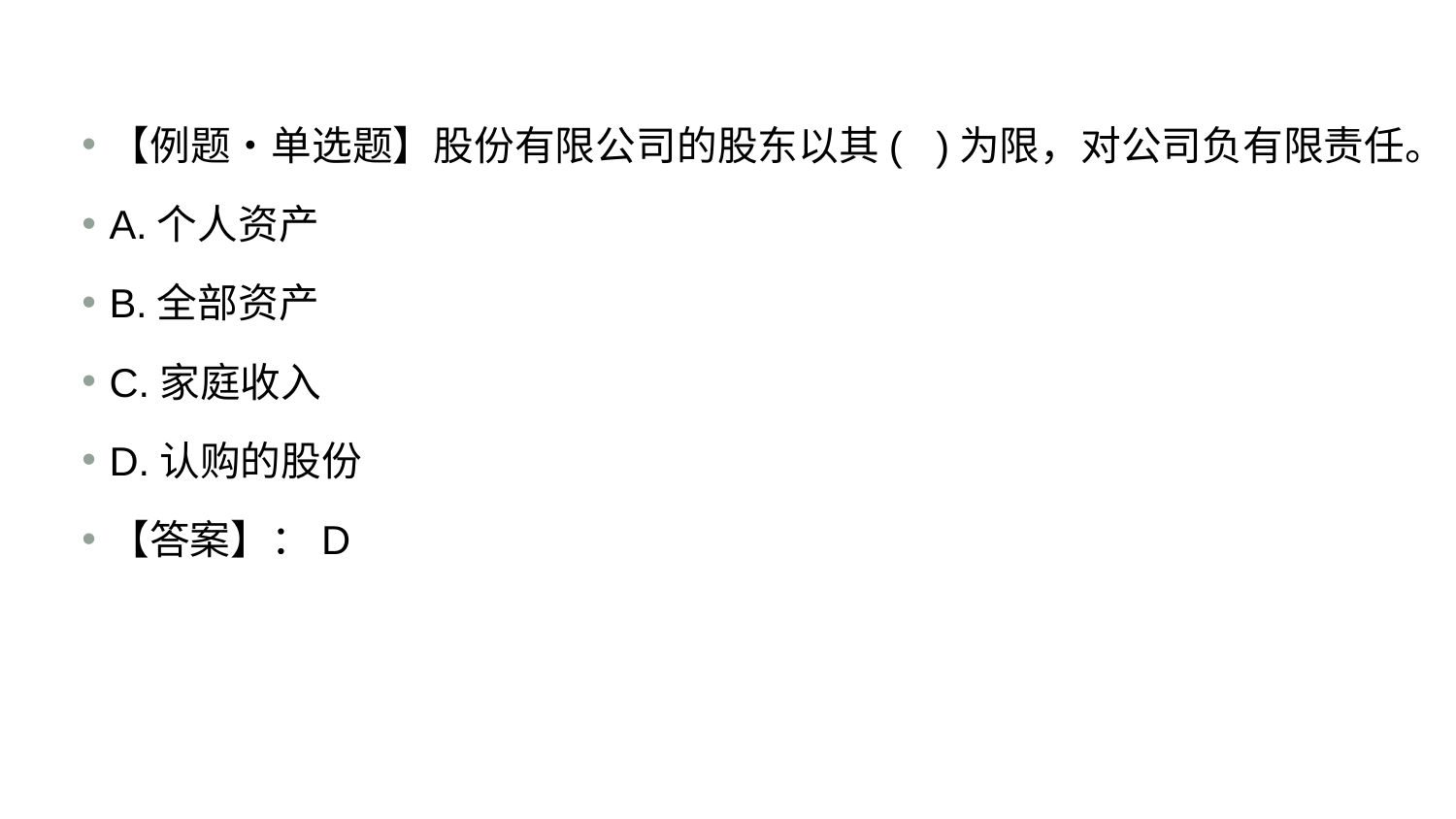

#
【例题•单选题】股份有限公司的股东以其(   )为限，对公司负有限责任。
A.个人资产
B.全部资产
C.家庭收入
D.认购的股份
【答案】：D